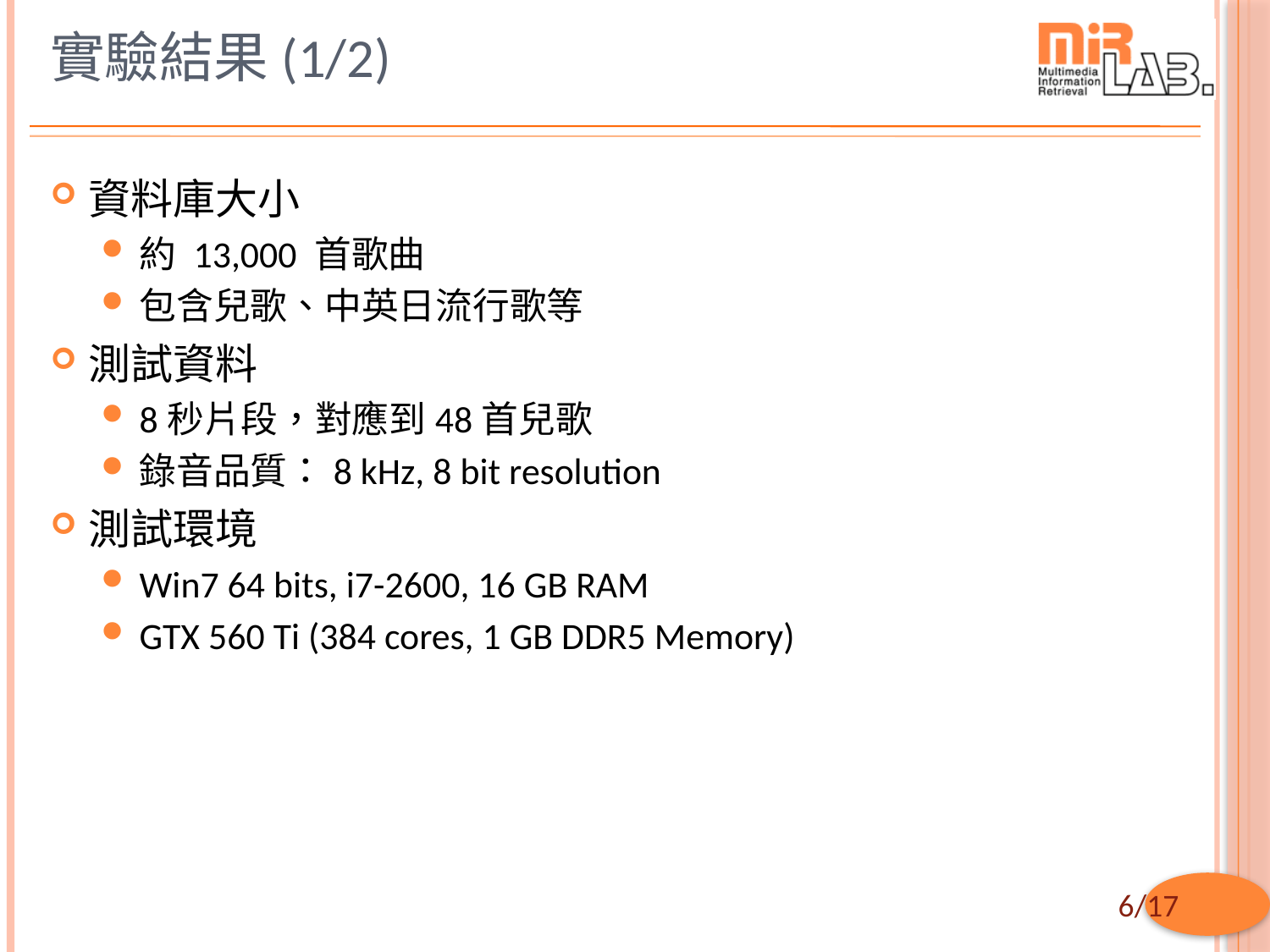

# 實驗結果(1/2)
資料庫大小
約 13,000 首歌曲
包含兒歌、中英日流行歌等
測試資料
8秒片段，對應到48首兒歌
錄音品質：8 kHz, 8 bit resolution
測試環境
Win7 64 bits, i7-2600, 16 GB RAM
GTX 560 Ti (384 cores, 1 GB DDR5 Memory)